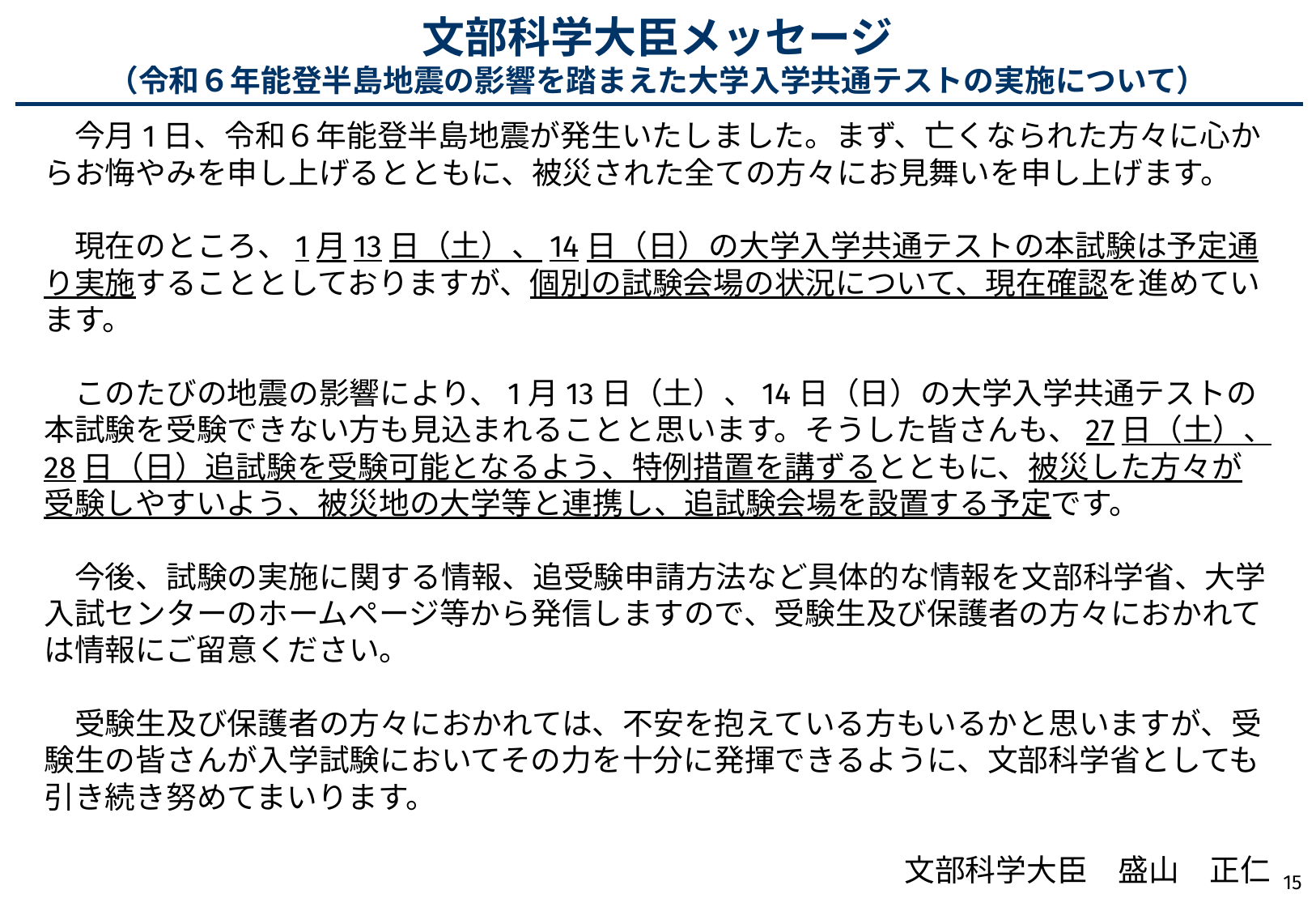

文部科学大臣メッセージ
（令和６年能登半島地震の影響を踏まえた大学入学共通テストの実施について）
　今月1日、令和６年能登半島地震が発生いたしました。まず、亡くなられた方々に心からお悔やみを申し上げるとともに、被災された全ての方々にお見舞いを申し上げます。

　現在のところ、1月13日（土）、14日（日）の大学入学共通テストの本試験は予定通り実施することとしておりますが、個別の試験会場の状況について、現在確認を進めています。

　このたびの地震の影響により、1月13日（土）、14日（日）の大学入学共通テストの本試験を受験できない方も見込まれることと思います。そうした皆さんも、27日（土）、28日（日）追試験を受験可能となるよう、特例措置を講ずるとともに、被災した方々が受験しやすいよう、被災地の大学等と連携し、追試験会場を設置する予定です。

　今後、試験の実施に関する情報、追受験申請方法など具体的な情報を文部科学省、大学入試センターのホームページ等から発信しますので、受験生及び保護者の方々におかれては情報にご留意ください。

　受験生及び保護者の方々におかれては、不安を抱えている方もいるかと思いますが、受験生の皆さんが入学試験においてその力を十分に発揮できるように、文部科学省としても引き続き努めてまいります。

　文部科学大臣　盛山　正仁
15